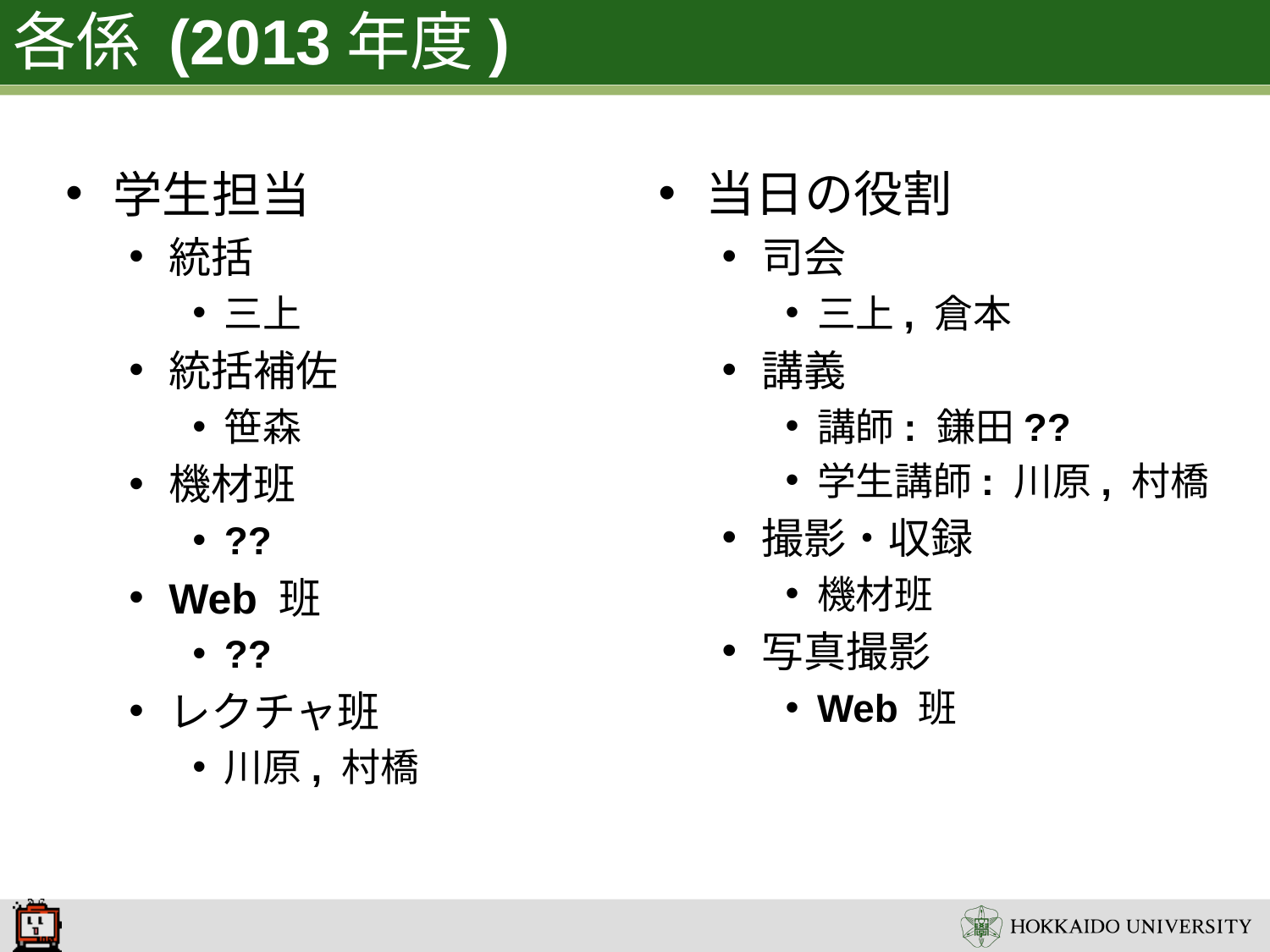

# 各係 (2013年度)
当日の役割
司会
三上, 倉本
講義
講師: 鎌田??
学生講師: 川原, 村橋
撮影・収録
機材班
写真撮影
Web 班
学生担当
統括
三上
統括補佐
笹森
機材班
??
Web 班
??
レクチャ班
川原, 村橋